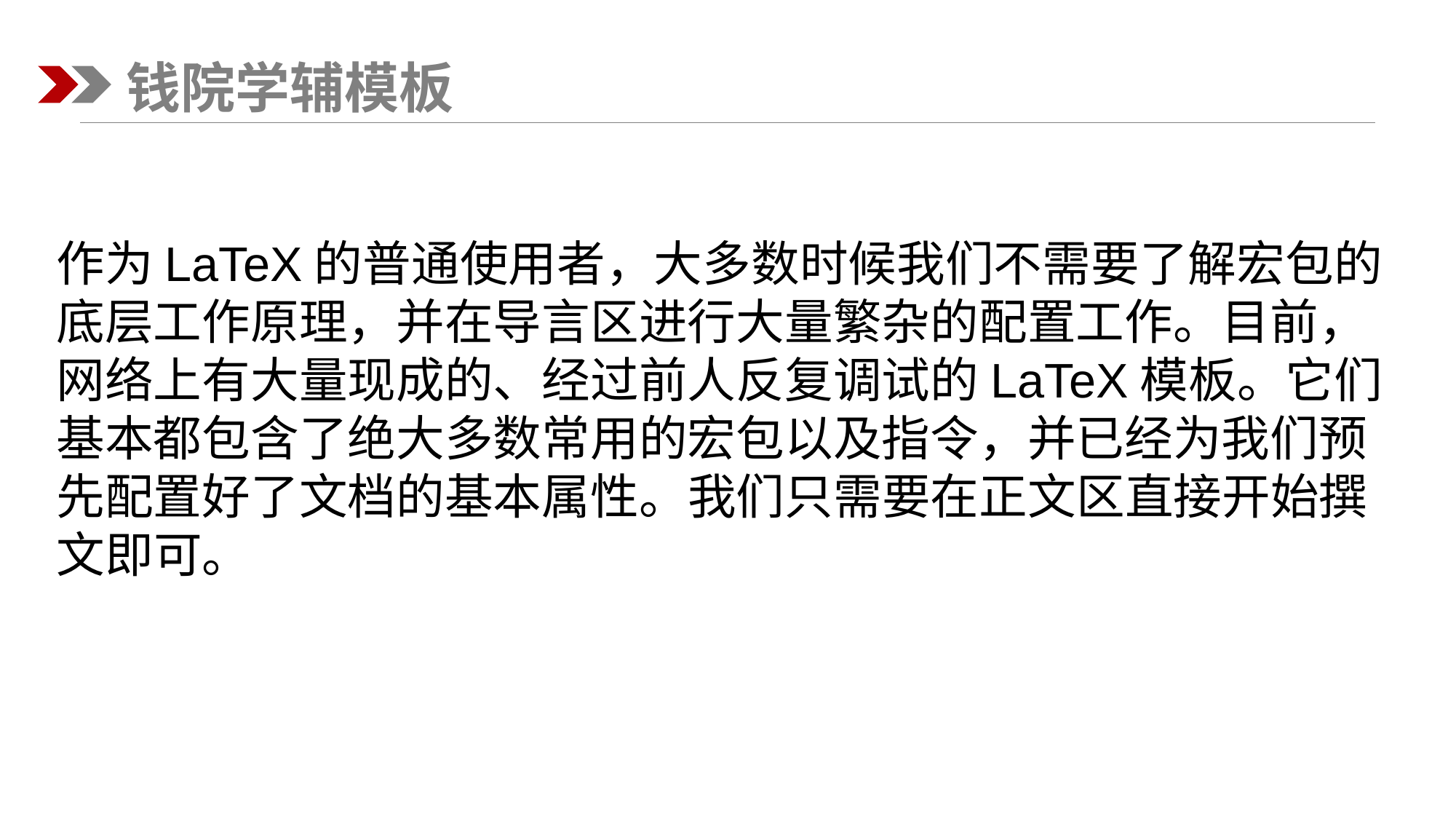

钱院学辅模板
作为LaTeX的普通使用者，大多数时候我们不需要了解宏包的底层工作原理，并在导言区进行大量繁杂的配置工作。目前，网络上有大量现成的、经过前人反复调试的LaTeX模板。它们基本都包含了绝大多数常用的宏包以及指令，并已经为我们预先配置好了文档的基本属性。我们只需要在正文区直接开始撰文即可。